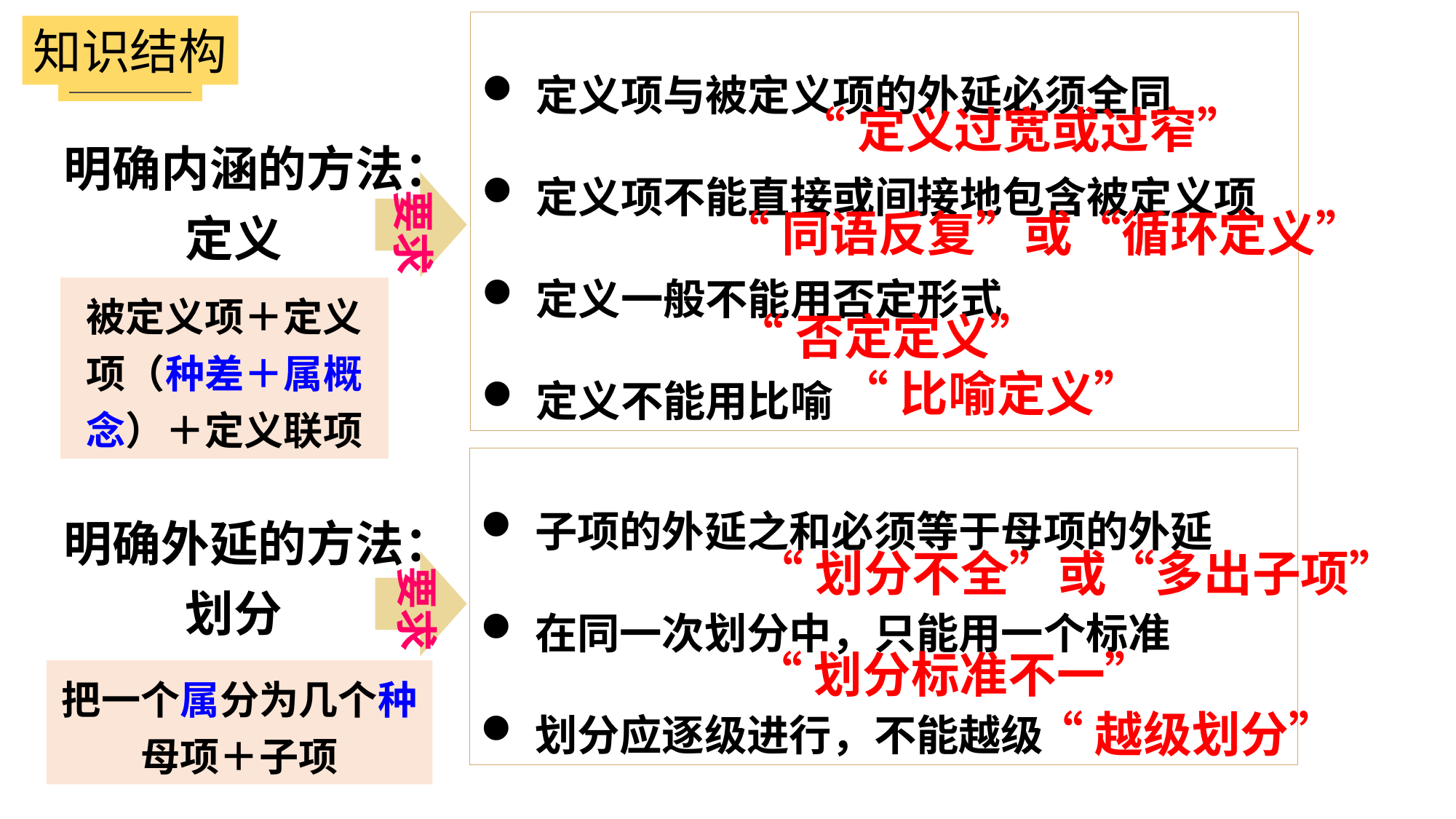

定义项与被定义项的外延必须全同
定义项不能直接或间接地包含被定义项
定义一般不能用否定形式
定义不能用比喻
知识结构

“定义过宽或过窄”
明确内涵的方法：定义

要求
“同语反复”或“循环定义”
被定义项＋定义项（种差＋属概念）＋定义联项
“否定定义”
“比喻定义”
子项的外延之和必须等于母项的外延
在同一次划分中，只能用一个标准
划分应逐级进行，不能越级
明确外延的方法：划分
“划分不全”或“多出子项”

要求
“划分标准不一”
把一个属分为几个种
母项＋子项
“越级划分”